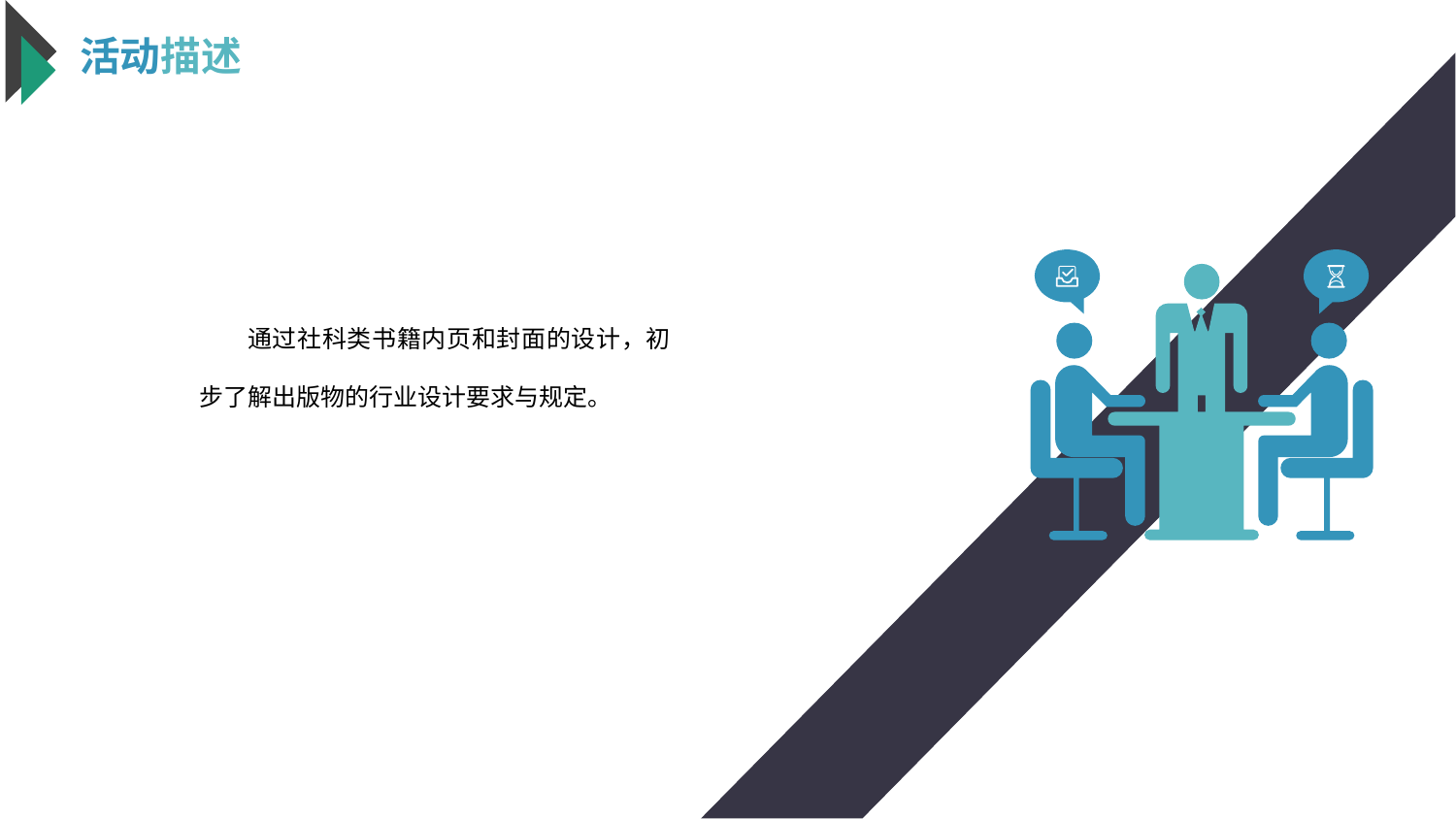

活动描述

       通过社科类书籍内页和封面的设计，初步了解出版物的行业设计要求与规定。